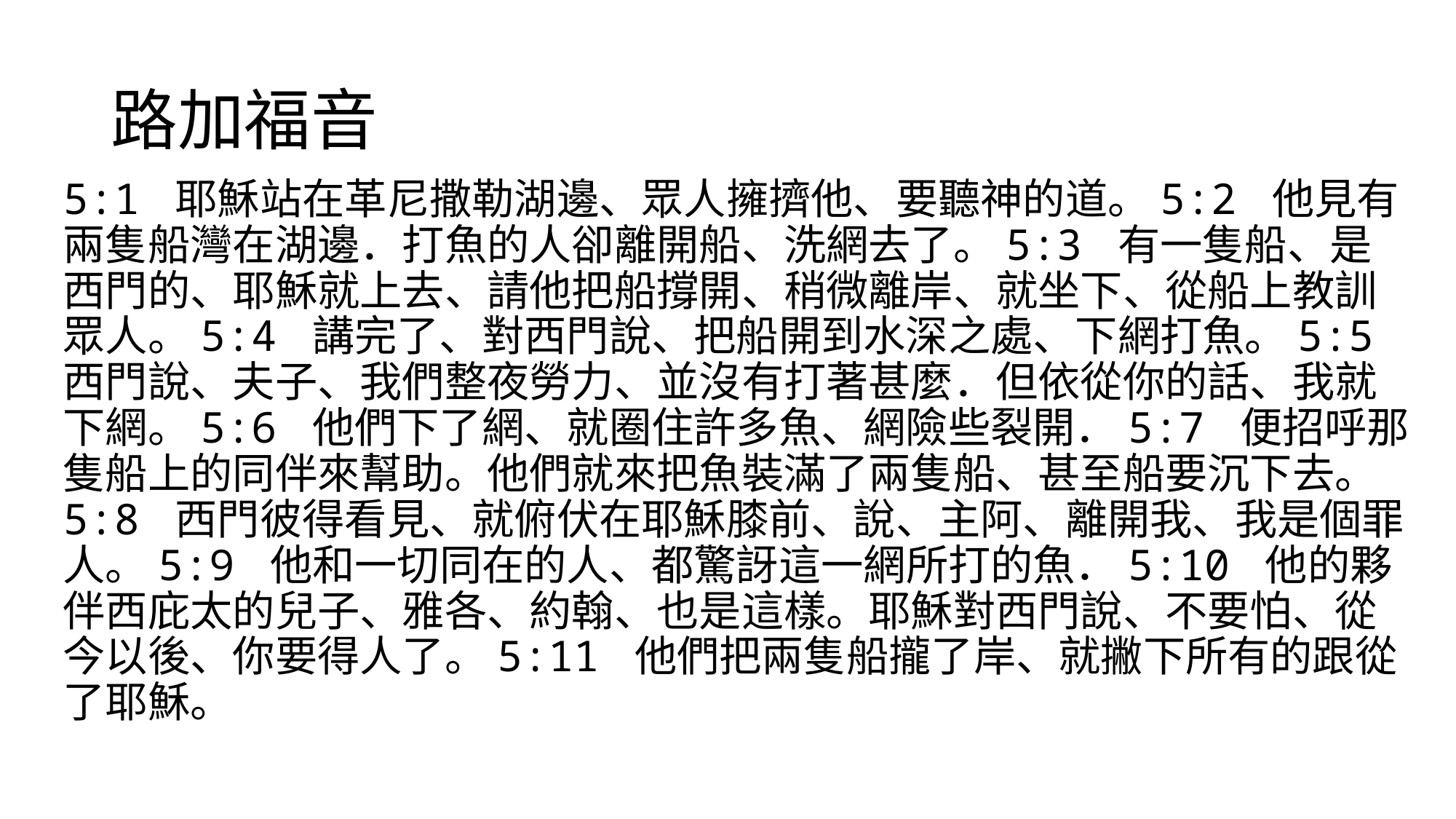

# 路加福音
5:1 耶穌站在革尼撒勒湖邊、眾人擁擠他、要聽神的道。5:2 他見有兩隻船灣在湖邊．打魚的人卻離開船、洗網去了。5:3 有一隻船、是西門的、耶穌就上去、請他把船撐開、稍微離岸、就坐下、從船上教訓眾人。5:4 講完了、對西門說、把船開到水深之處、下網打魚。5:5 西門說、夫子、我們整夜勞力、並沒有打著甚麼．但依從你的話、我就下網。5:6 他們下了網、就圈住許多魚、網險些裂開．5:7 便招呼那隻船上的同伴來幫助。他們就來把魚裝滿了兩隻船、甚至船要沉下去。5:8 西門彼得看見、就俯伏在耶穌膝前、說、主阿、離開我、我是個罪人。5:9 他和一切同在的人、都驚訝這一網所打的魚．5:10 他的夥伴西庇太的兒子、雅各、約翰、也是這樣。耶穌對西門說、不要怕、從今以後、你要得人了。5:11 他們把兩隻船攏了岸、就撇下所有的跟從了耶穌。